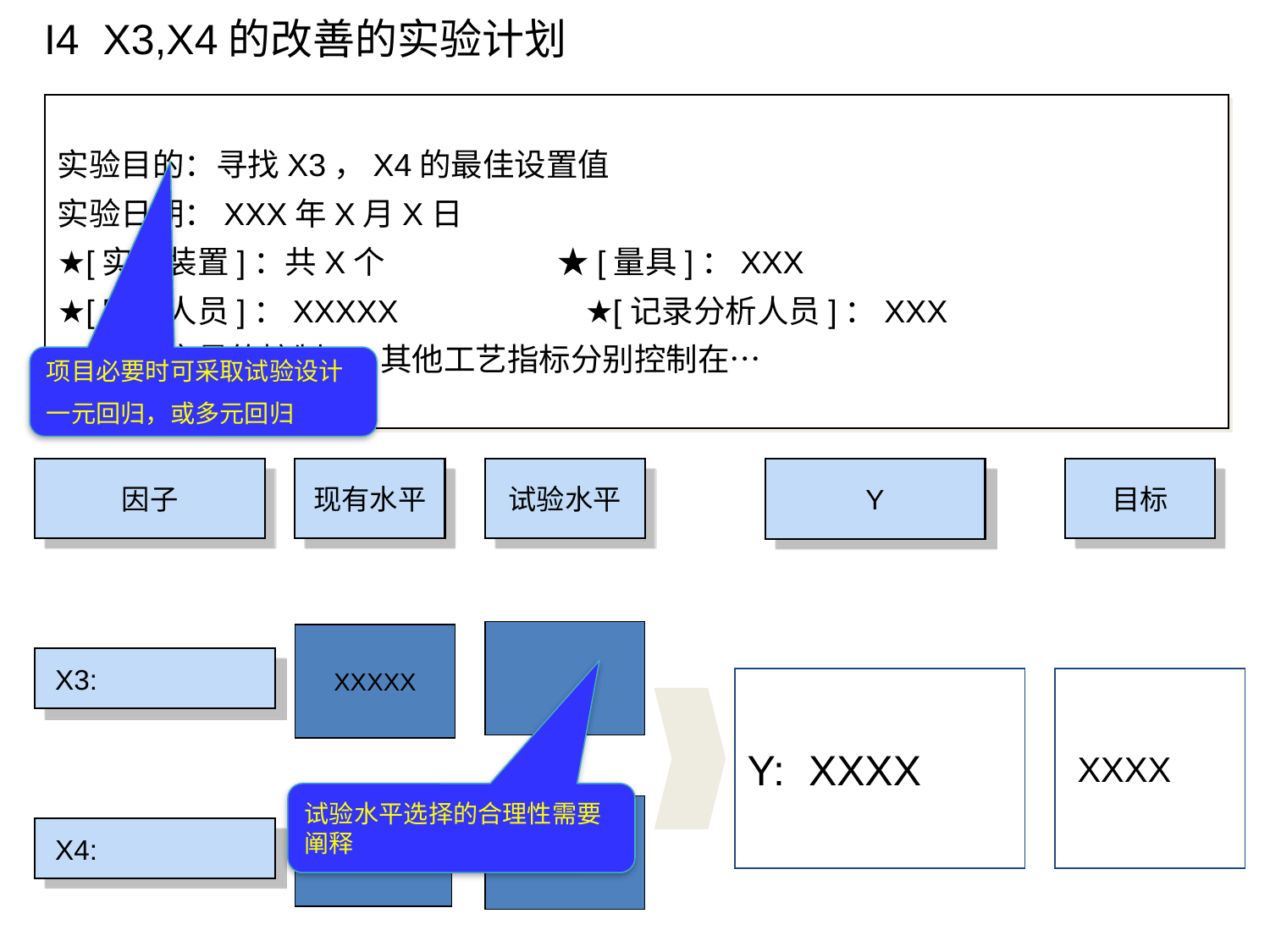

I4  X3,X4的改善的实验计划

实验目的：寻找X3，X4的最佳设置值
实验日期：XXX年X月X日
★[实验装置]：共X个                        ★[量具]：XXX
★[实验人员]：XXXXX                     ★[记录分析人员]：XXX
★[其他变量的控制]：其他工艺指标分别控制在…

项目必要时可采取试验设计
一元回归，或多元回归
因子
现有水平
试验水平
目标
Y

XXXXX

 X3:
Y:  XXXX
 XXXX

试验水平选择的合理性需要阐释

XXXXX

 X4: